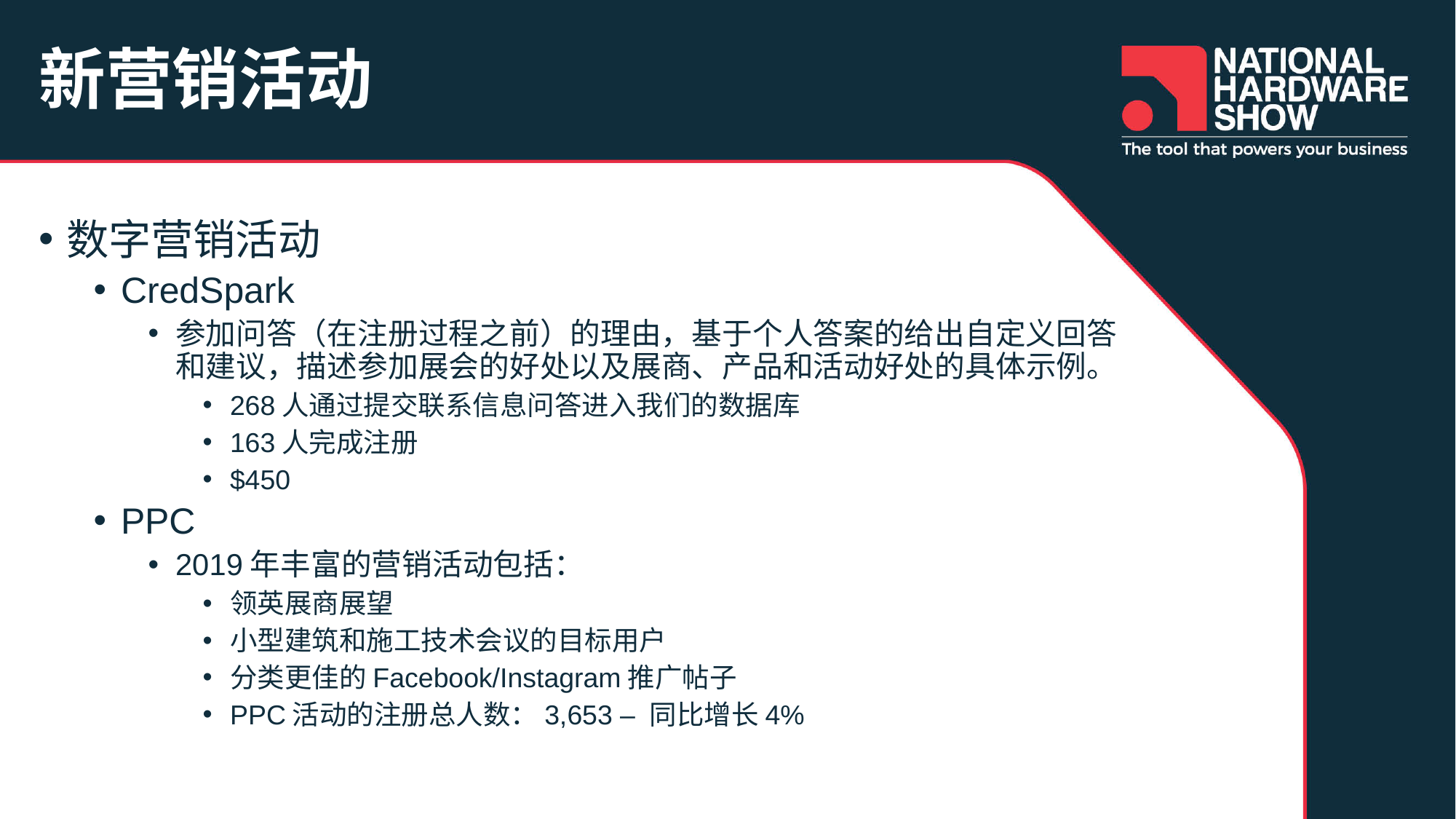

# 新营销活动
数字营销活动
CredSpark
参加问答（在注册过程之前）的理由，基于个人答案的给出自定义回答和建议，描述参加展会的好处以及展商、产品和活动好处的具体示例。
268人通过提交联系信息问答进入我们的数据库
163人完成注册
$450
PPC
2019年丰富的营销活动包括：
领英展商展望
小型建筑和施工技术会议的目标用户
分类更佳的Facebook/Instagram推广帖子
PPC活动的注册总人数：3,653 – 同比增长4%